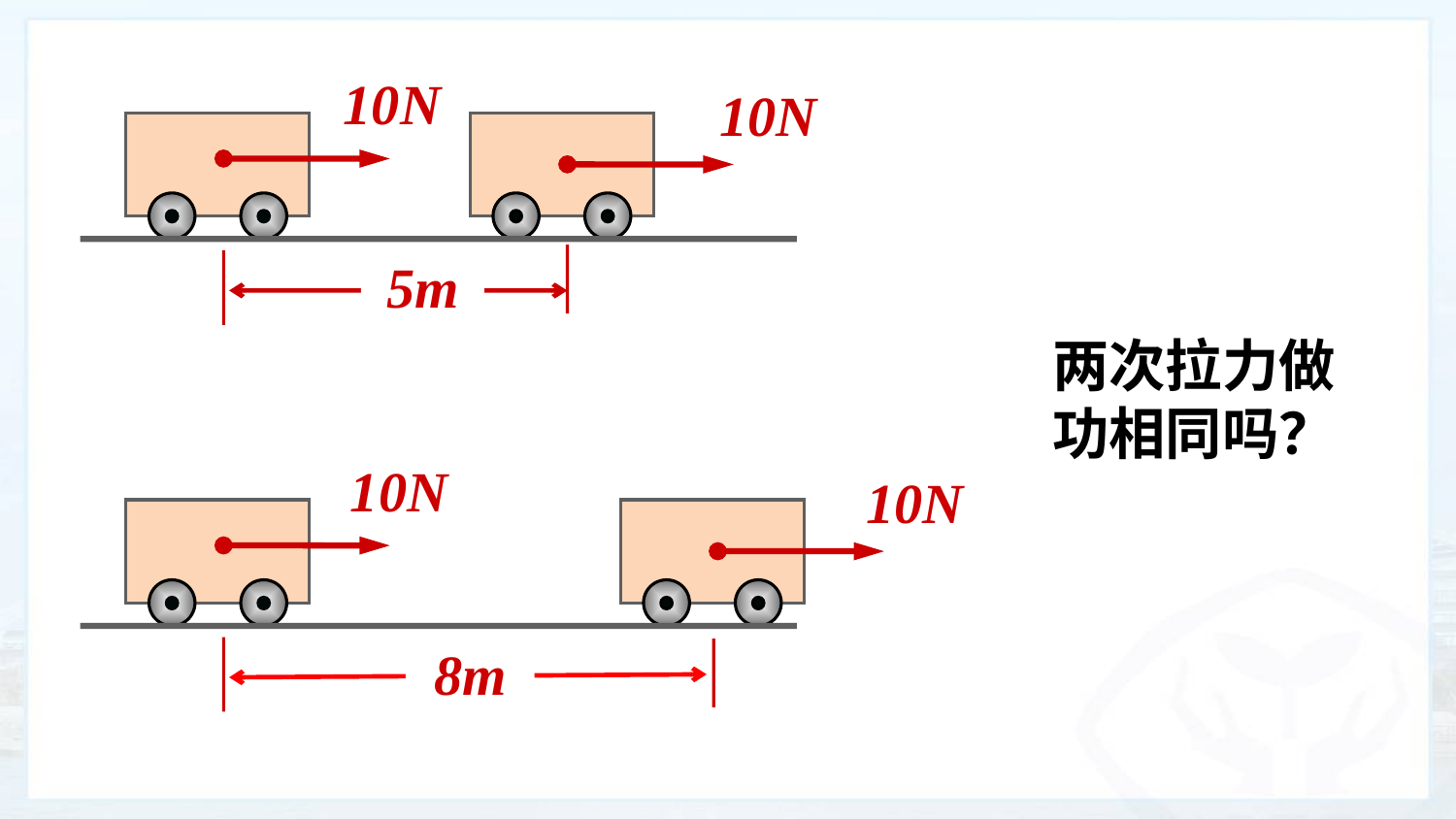

10N

10N

5m

两次拉力做功相同吗？
10N

10N

8m